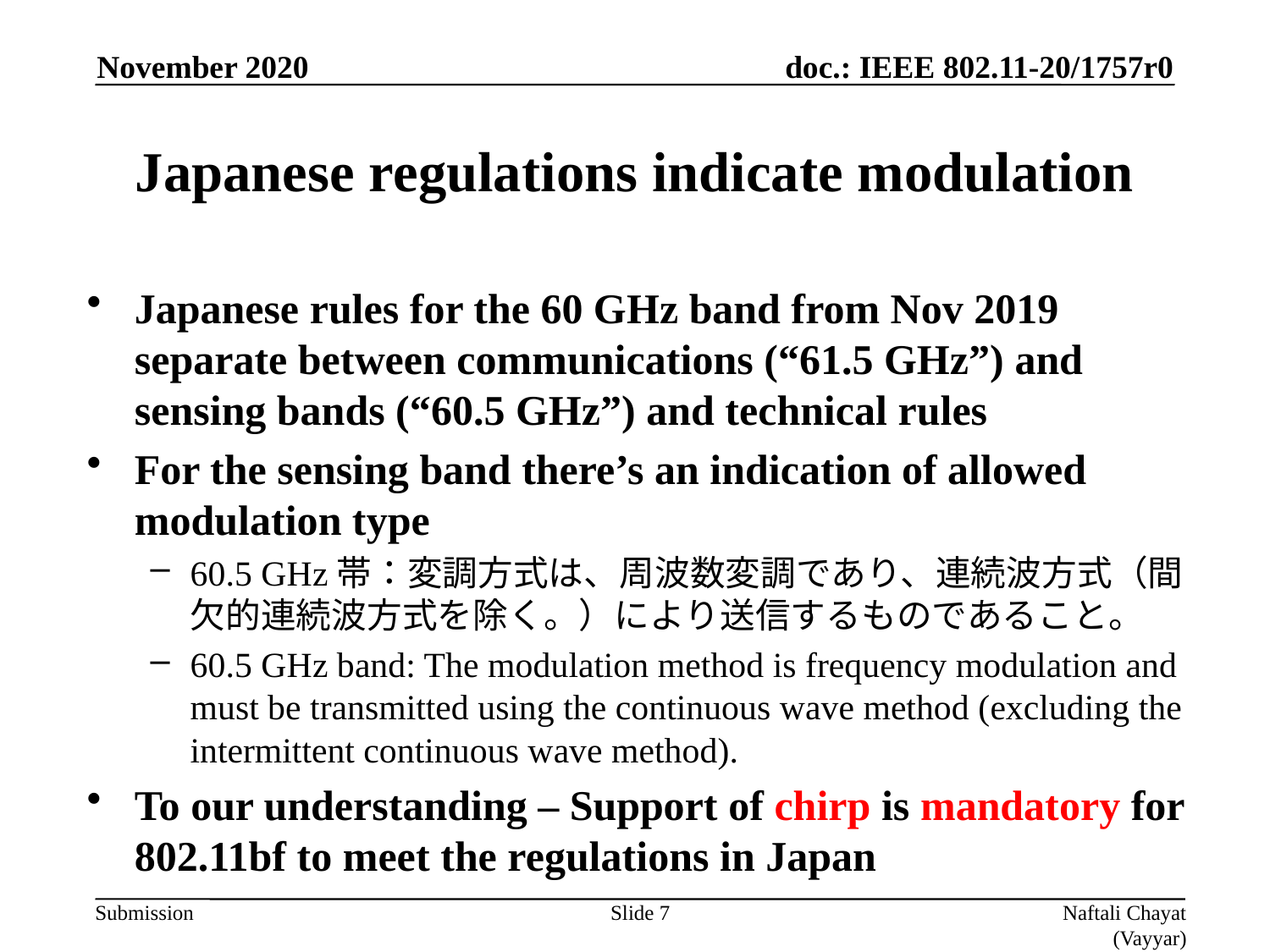

November 2020
# Japanese regulations indicate modulation
Japanese rules for the 60 GHz band from Nov 2019 separate between communications (“61.5 GHz”) and sensing bands (“60.5 GHz”) and technical rules
For the sensing band there’s an indication of allowed modulation type
60.5 GHz帯：変調方式は、周波数変調であり、連続波方式（間欠的連続波方式を除く。）により送信するものであること。
60.5 GHz band: The modulation method is frequency modulation and must be transmitted using the continuous wave method (excluding the intermittent continuous wave method).
To our understanding – Support of chirp is mandatory for 802.11bf to meet the regulations in Japan

Slide 7
Naftali Chayat (Vayyar)